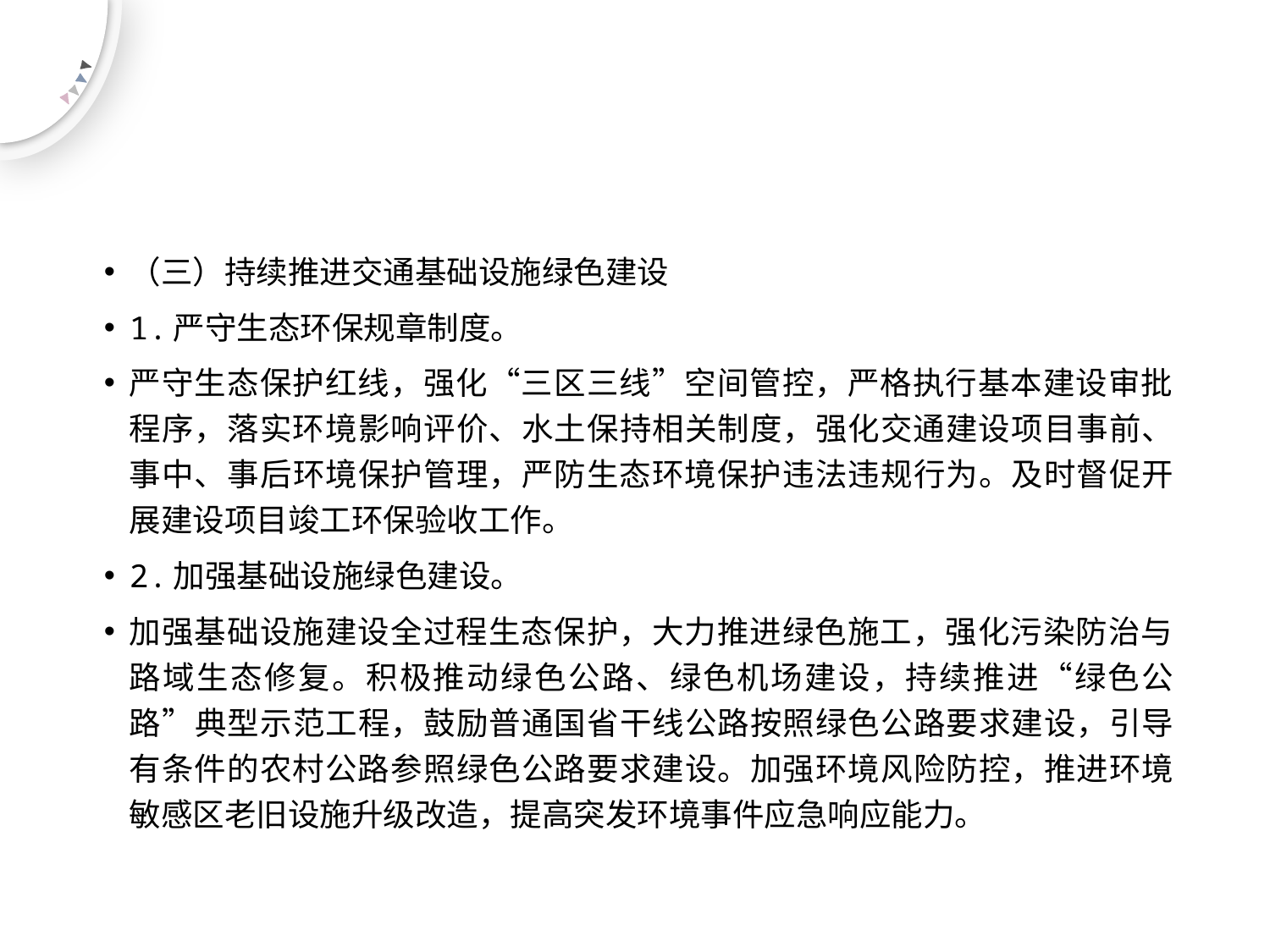

#
（三）持续推进交通基础设施绿色建设
1.严守生态环保规章制度。
严守生态保护红线，强化“三区三线”空间管控，严格执行基本建设审批程序，落实环境影响评价、水土保持相关制度，强化交通建设项目事前、事中、事后环境保护管理，严防生态环境保护违法违规行为。及时督促开展建设项目竣工环保验收工作。
2.加强基础设施绿色建设。
加强基础设施建设全过程生态保护，大力推进绿色施工，强化污染防治与路域生态修复。积极推动绿色公路、绿色机场建设，持续推进“绿色公路”典型示范工程，鼓励普通国省干线公路按照绿色公路要求建设，引导有条件的农村公路参照绿色公路要求建设。加强环境风险防控，推进环境敏感区老旧设施升级改造，提高突发环境事件应急响应能力。